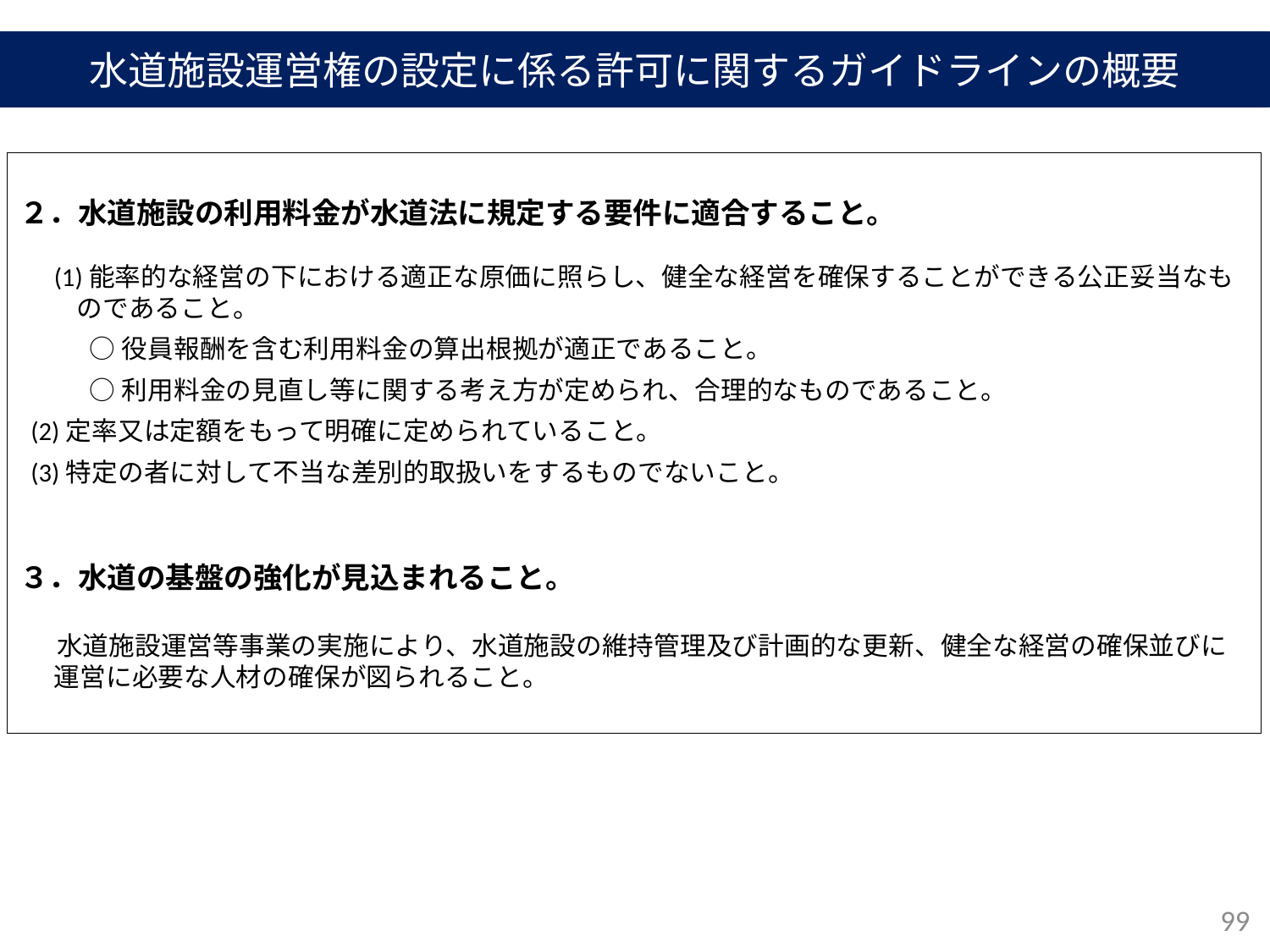

水道施設運営権の設定に係る許可に関するガイドラインの概要

２．水道施設の利用料金が水道法に規定する要件に適合すること。

(1)能率的な経営の下における適正な原価に照らし、健全な経営を確保することができる公正妥当なものであること。
○役員報酬を含む利用料金の算出根拠が適正であること。
○利用料金の見直し等に関する考え方が定められ、合理的なものであること。
(2)定率又は定額をもって明確に定められていること。
(3)特定の者に対して不当な差別的取扱いをするものでないこと。

３．水道の基盤の強化が見込まれること。

　水道施設運営等事業の実施により、水道施設の維持管理及び計画的な更新、健全な経営の確保並びに運営に必要な人材の確保が図られること。

99